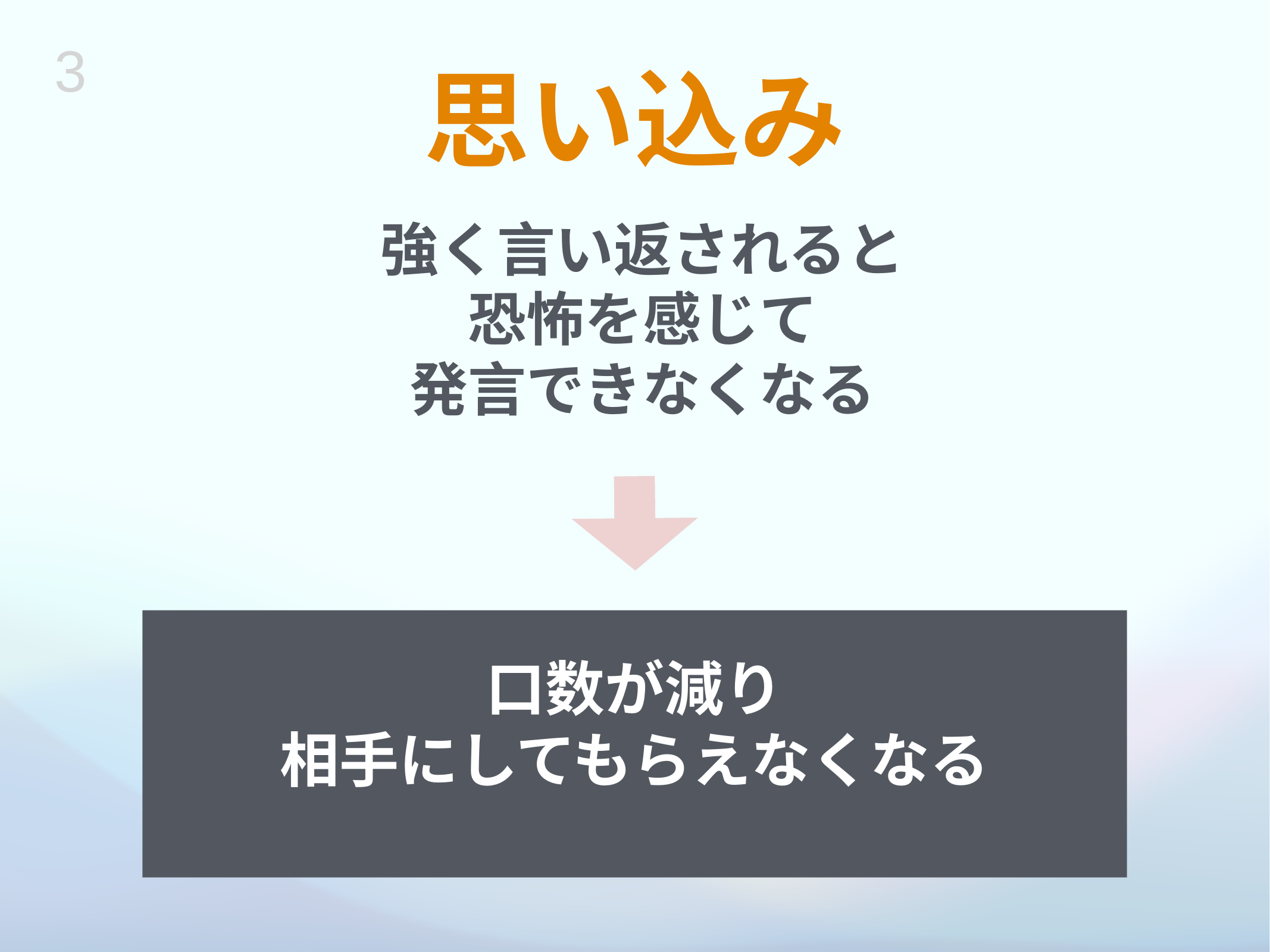

3
# 思い込み
強く言い返されると
恐怖を感じて
発言できなくなる

口数が減り
相手にしてもらえなくなる